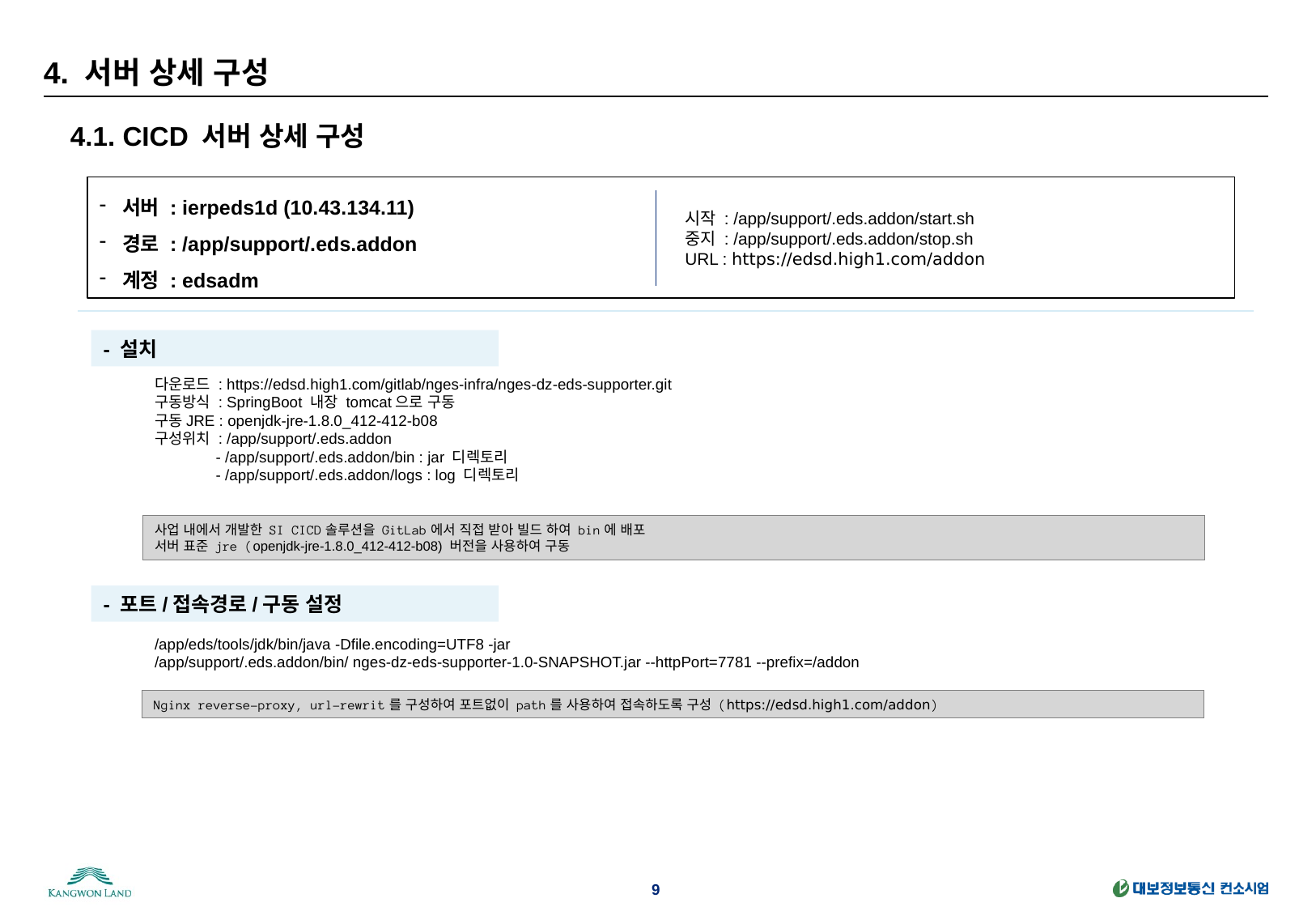

# 4. 서버 상세 구성
4.1. CICD 서버 상세 구성
서버 : ierpeds1d (10.43.134.11)
경로 : /app/support/.eds.addon
계정 : edsadm
시작 : /app/support/.eds.addon/start.sh
중지 : /app/support/.eds.addon/stop.sh
URL : https://edsd.high1.com/addon
- 설치
다운로드 : https://edsd.high1.com/gitlab/nges-infra/nges-dz-eds-supporter.git
구동방식 : SpringBoot 내장 tomcat으로 구동
구동JRE : openjdk-jre-1.8.0_412-412-b08
구성위치 : /app/support/.eds.addon
 - /app/support/.eds.addon/bin : jar 디렉토리
 - /app/support/.eds.addon/logs : log 디렉토리
사업 내에서 개발한 SI CICD솔루션을 GitLab에서 직접 받아 빌드 하여 bin에 배포
서버 표준 jre (openjdk-jre-1.8.0_412-412-b08) 버전을 사용하여 구동
- 포트/접속경로/구동 설정
/app/eds/tools/jdk/bin/java -Dfile.encoding=UTF8 -jar
/app/support/.eds.addon/bin/ nges-dz-eds-supporter-1.0-SNAPSHOT.jar --httpPort=7781 --prefix=/addon
Nginx reverse-proxy, url-rewrit를 구성하여 포트없이 path를 사용하여 접속하도록 구성 (https://edsd.high1.com/addon)
9